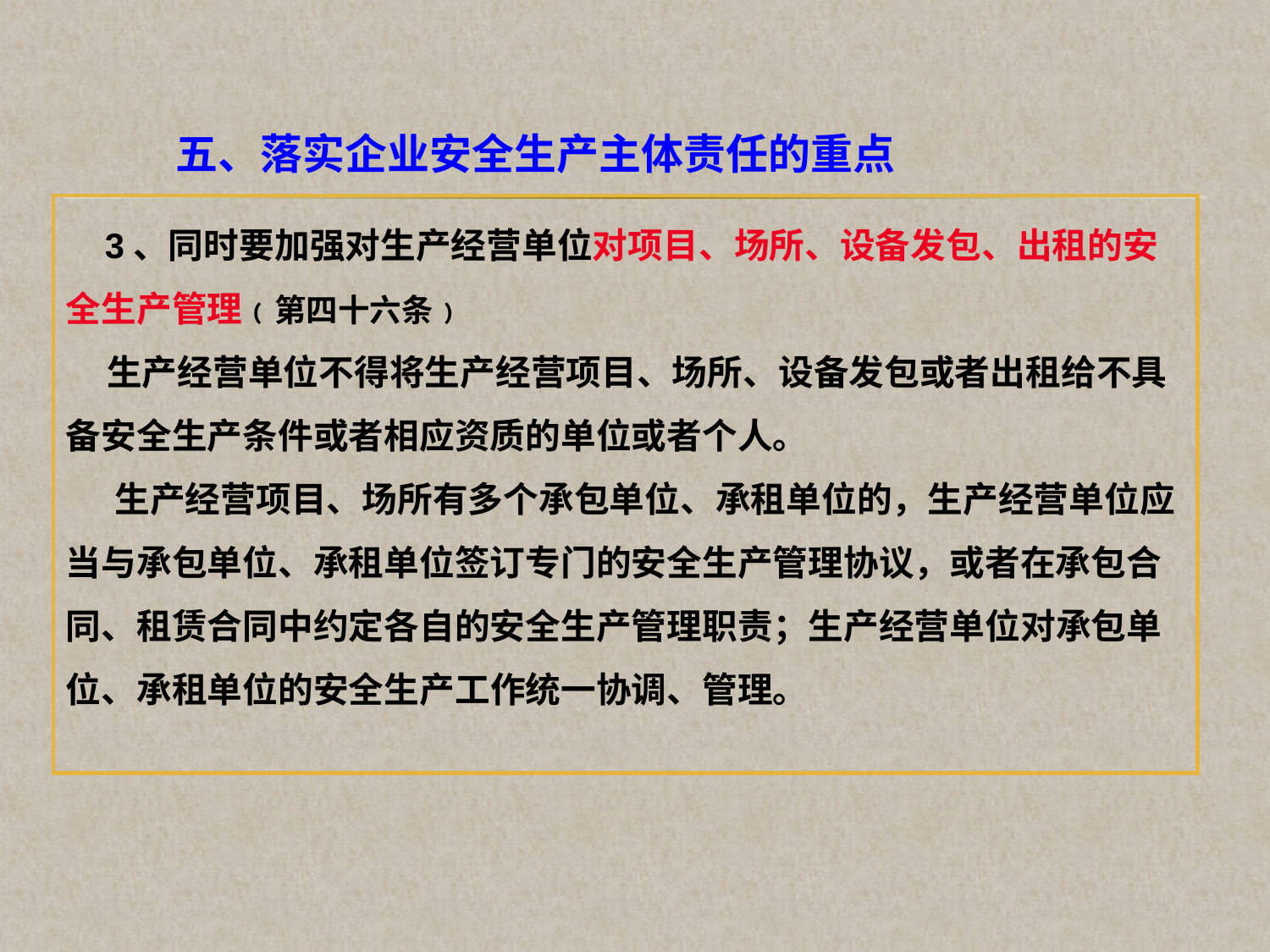

五、落实企业安全生产主体责任的重点
    3、同时要加强对生产经营单位对项目、场所、设备发包、出租的安全生产管理﹙第四十六条﹚
    生产经营单位不得将生产经营项目、场所、设备发包或者出租给不具备安全生产条件或者相应资质的单位或者个人。
     生产经营项目、场所有多个承包单位、承租单位的，生产经营单位应当与承包单位、承租单位签订专门的安全生产管理协议，或者在承包合同、租赁合同中约定各自的安全生产管理职责；生产经营单位对承包单位、承租单位的安全生产工作统一协调、管理。